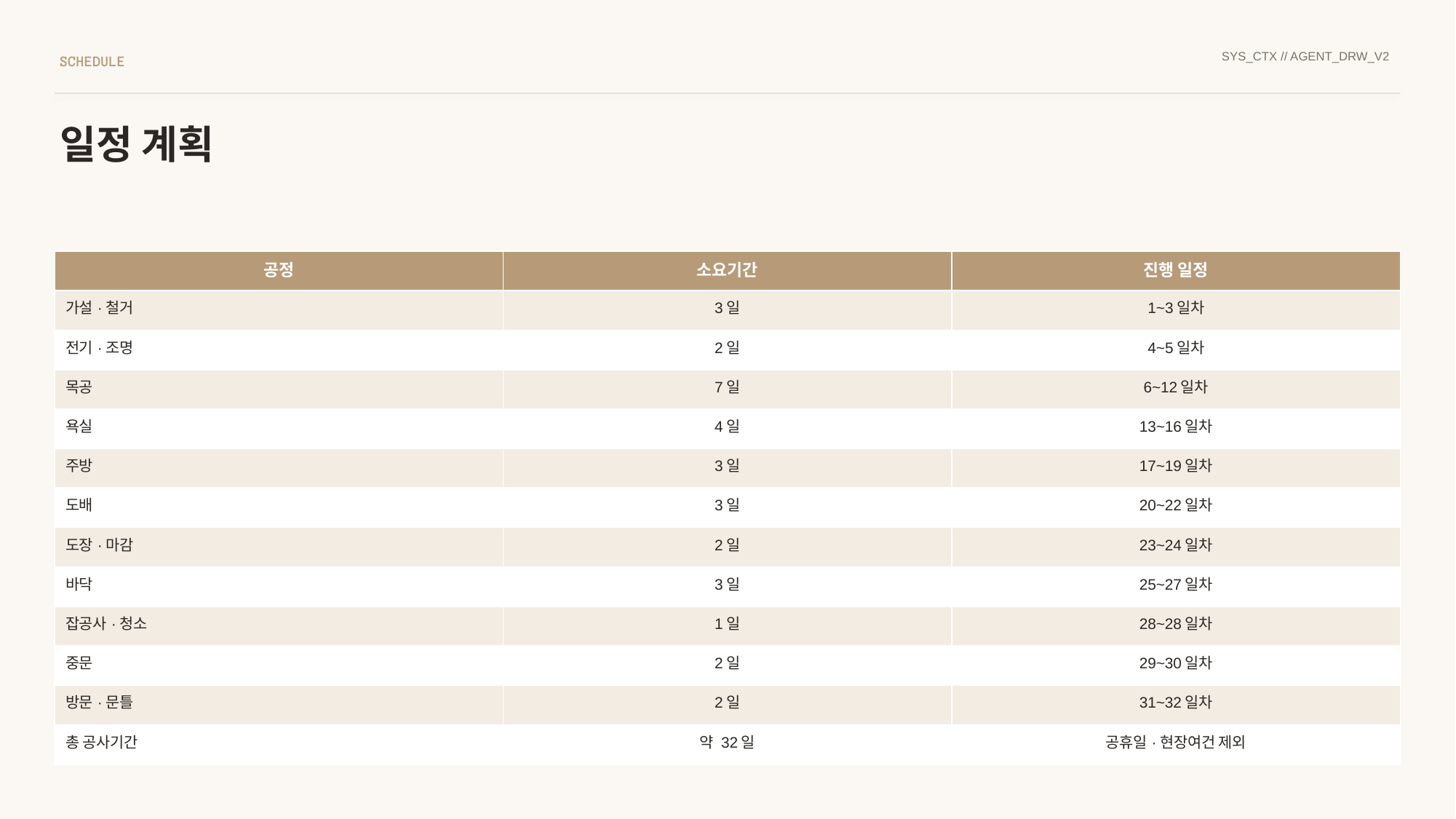

SYS_CTX // AGENT_DRW_V2
SCHEDULE

일정 계획
| 공정 | 소요기간 | 진행 일정 |
| --- | --- | --- |
| 가설·철거 | 3일 | 1~3일차 |
| 전기·조명 | 2일 | 4~5일차 |
| 목공 | 7일 | 6~12일차 |
| 욕실 | 4일 | 13~16일차 |
| 주방 | 3일 | 17~19일차 |
| 도배 | 3일 | 20~22일차 |
| 도장·마감 | 2일 | 23~24일차 |
| 바닥 | 3일 | 25~27일차 |
| 잡공사·청소 | 1일 | 28~28일차 |
| 중문 | 2일 | 29~30일차 |
| 방문·문틀 | 2일 | 31~32일차 |
| 총 공사기간 | 약 32일 | 공휴일·현장여건 제외 |